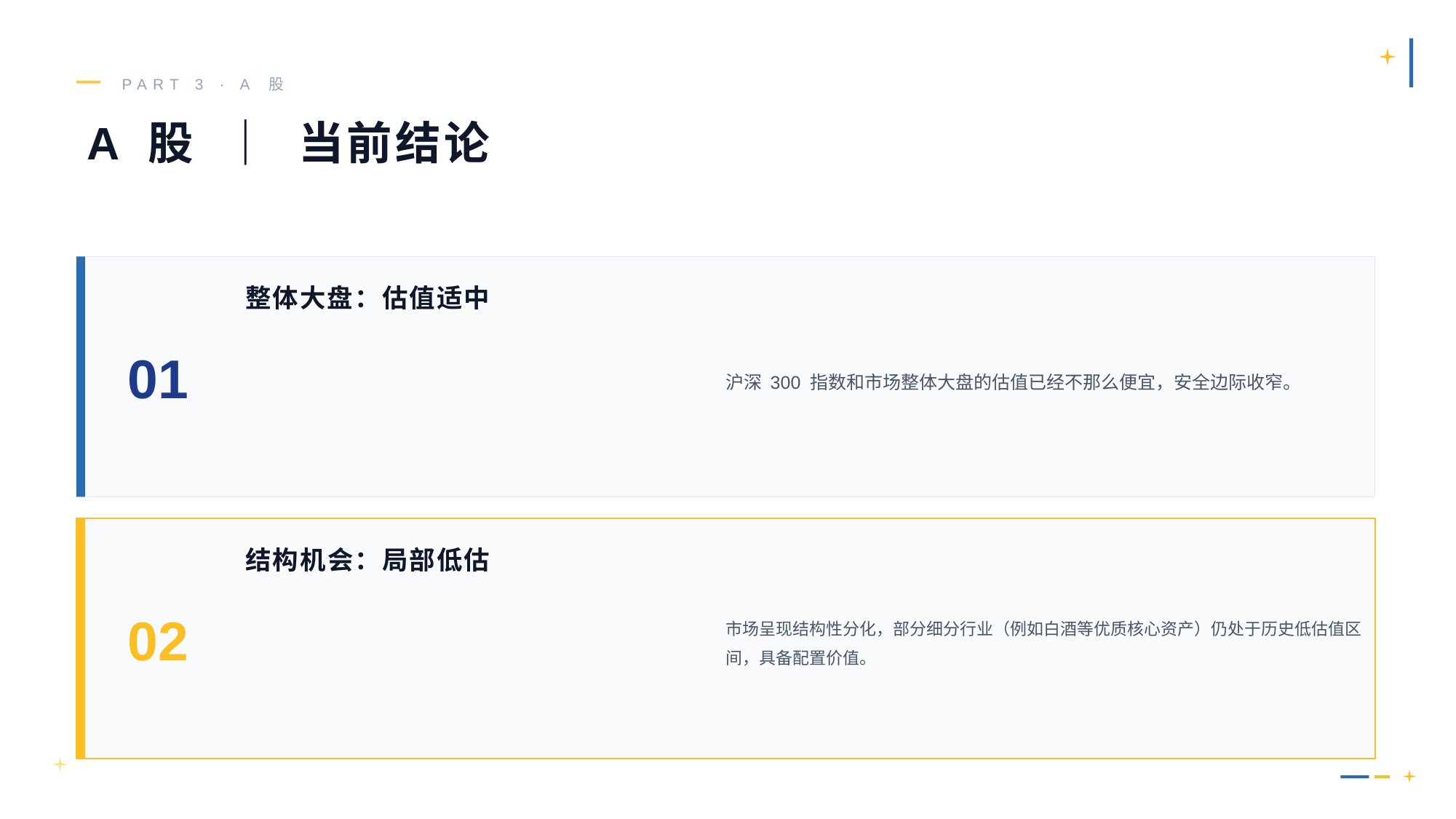

PART 3 · A 股

A 股  ｜  当前结论

01
沪深 300 指数和市场整体大盘的估值已经不那么便宜，安全边际收窄。
整体大盘：估值适中

02
市场呈现结构性分化，部分细分行业（例如白酒等优质核心资产）仍处于历史低估值区间，具备配置价值。
结构机会：局部低估